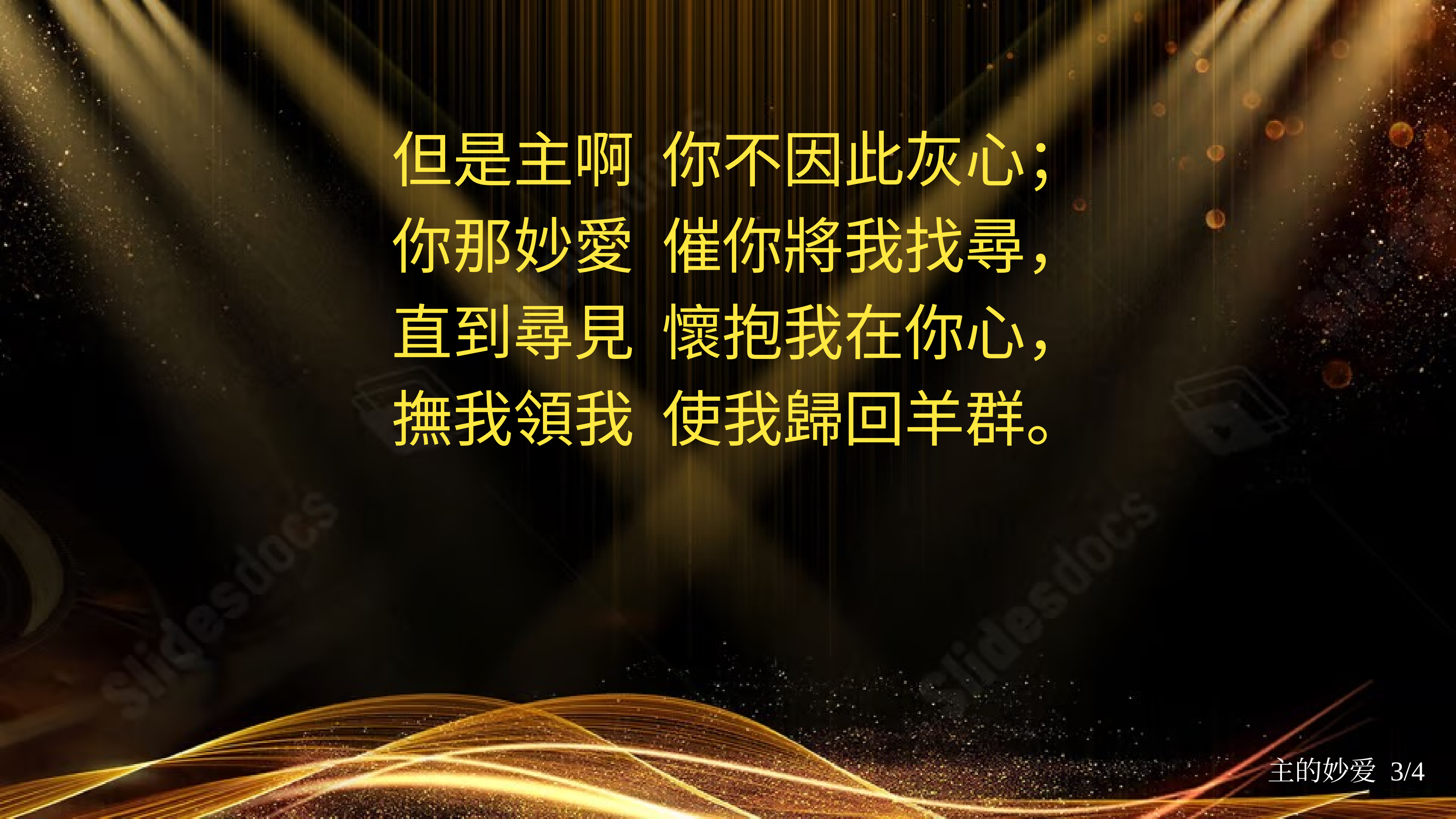

但是主啊  你不因此灰心；
你那妙愛  催你將我找尋，
直到尋見  懷抱我在你心，
撫我領我  使我歸回羊群。
#
主的妙爱 3/4